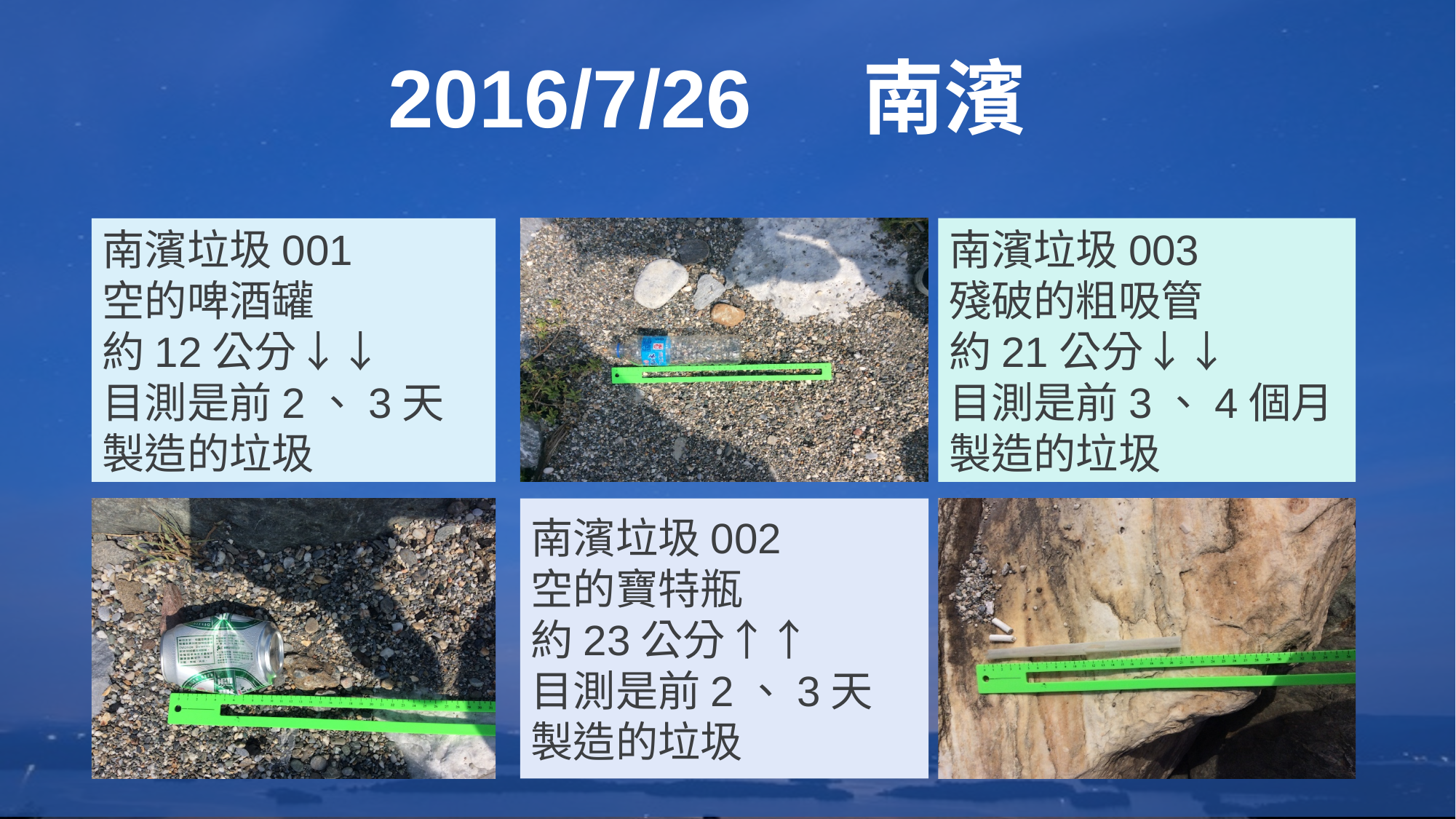

2016/7/26    南濱
南濱垃圾003
殘破的粗吸管
約21公分↓↓
目測是前3、4個月
製造的垃圾

南濱垃圾001
空的啤酒罐
約12公分↓↓
目測是前2、3天
製造的垃圾

南濱垃圾002
空的寶特瓶
約23公分↑↑
目測是前2、3天
製造的垃圾